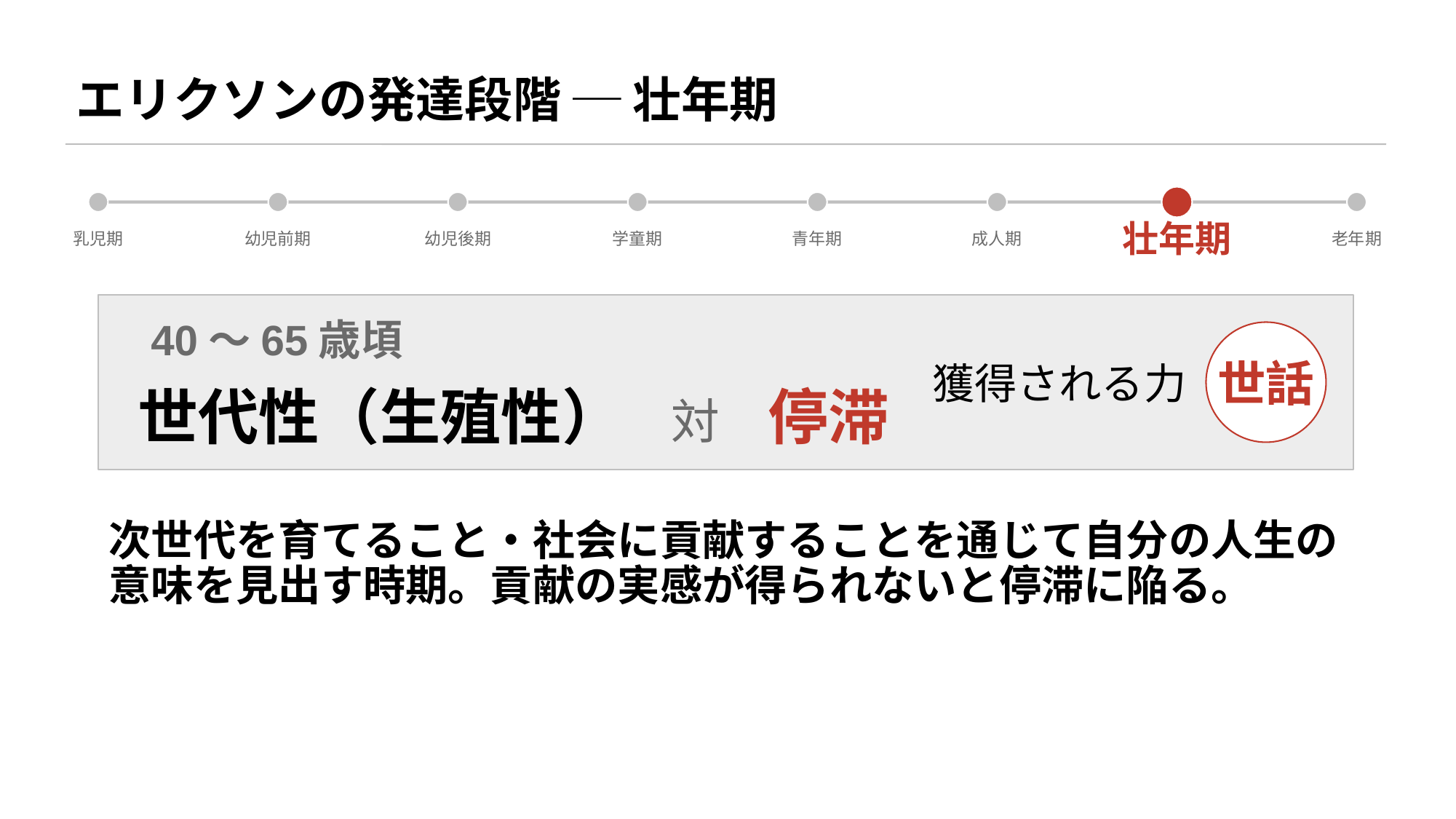

エリクソンの発達段階 ─ 壮年期

乳児期
幼児前期
幼児後期
学童期
青年期
成人期
壮年期
老年期

40〜65歳頃

世話
獲得される力
世代性（生殖性）　対　停滞
次世代を育てること・社会に貢献することを通じて自分の人生の意味を見出す時期。貢献の実感が得られないと停滞に陥る。